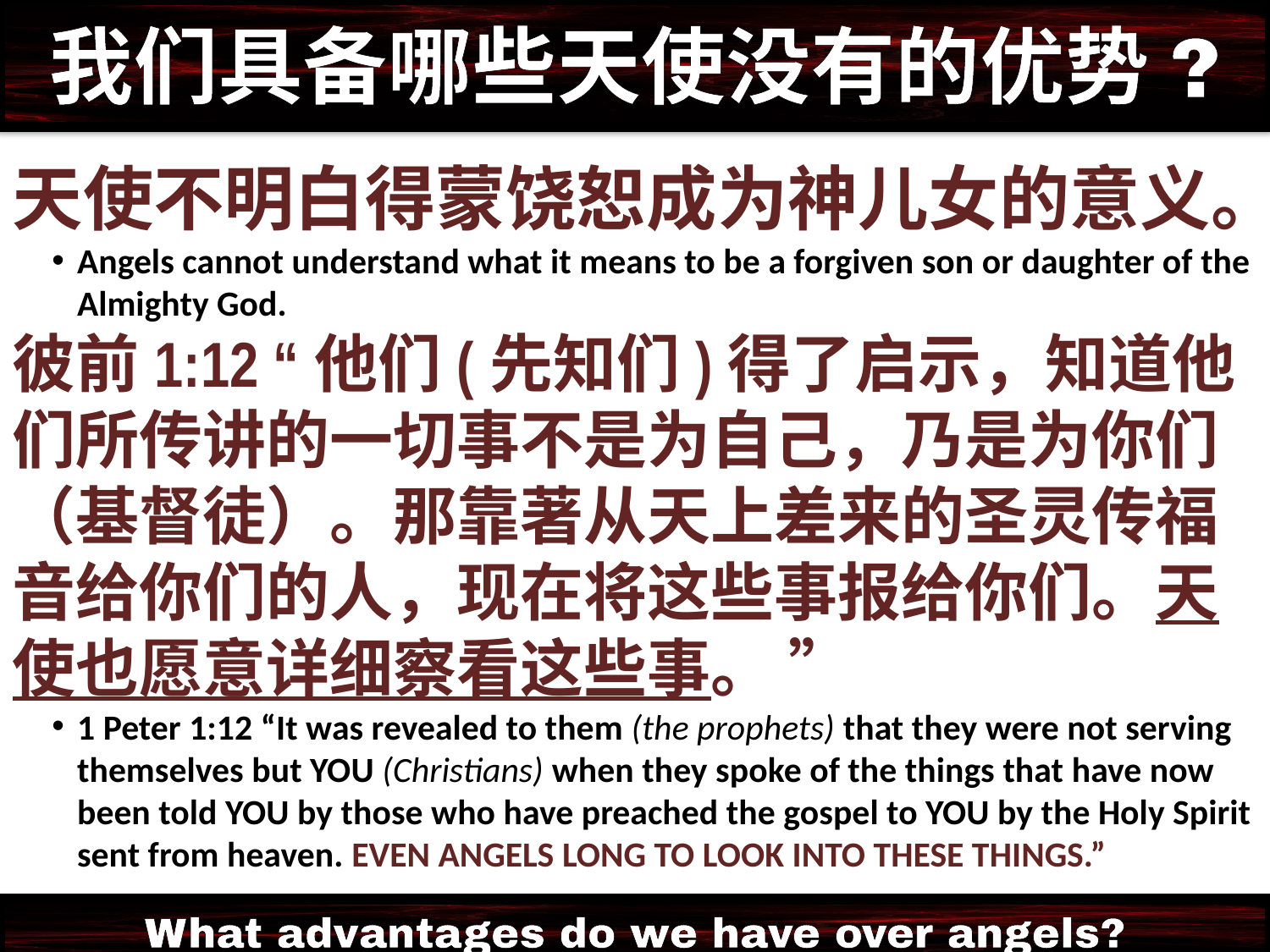

我们具备哪些天使没有的优势?
天使不明白得蒙饶恕成为神儿女的意义。
Angels cannot understand what it means to be a forgiven son or daughter of the Almighty God.
彼前1:12 “他们(先知们)得了启示，知道他们所传讲的一切事不是为自己，乃是为你们（基督徒）。那靠著从天上差来的圣灵传福音给你们的人，现在将这些事报给你们。天使也愿意详细察看这些事。 ”
1 Peter 1:12 “It was revealed to them (the prophets) that they were not serving themselves but YOU (Christians) when they spoke of the things that have now been told YOU by those who have preached the gospel to YOU by the Holy Spirit sent from heaven. EVEN ANGELS LONG TO LOOK INTO THESE THINGS.”
What advantages do we have over angels?